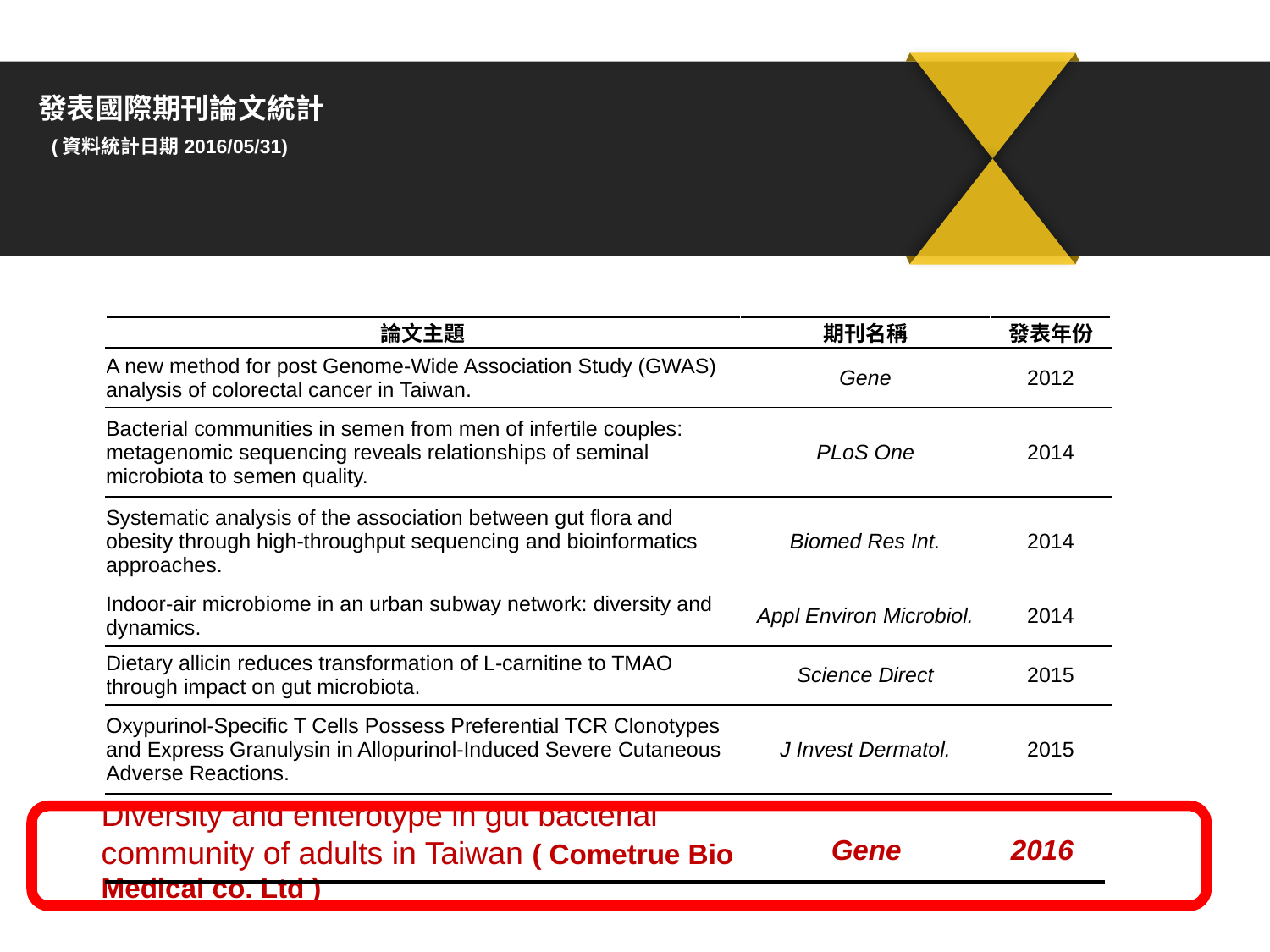

# 發表國際期刊論文統計 (資料統計日期2016/05/31)
| 論文主題 | 期刊名稱 | 發表年份 |
| --- | --- | --- |
| A new method for post Genome-Wide Association Study (GWAS) analysis of colorectal cancer in Taiwan. | Gene | 2012 |
| Bacterial communities in semen from men of infertile couples: metagenomic sequencing reveals relationships of seminal microbiota to semen quality. | PLoS One | 2014 |
| Systematic analysis of the association between gut flora and obesity through high-throughput sequencing and bioinformatics approaches. | Biomed Res Int. | 2014 |
| Indoor-air microbiome in an urban subway network: diversity and dynamics. | Appl Environ Microbiol. | 2014 |
| Dietary allicin reduces transformation of L-carnitine to TMAO through impact on gut microbiota. | Science Direct | 2015 |
| Oxypurinol-Specific T Cells Possess Preferential TCR Clonotypes and Express Granulysin in Allopurinol-Induced Severe Cutaneous Adverse Reactions. | J Invest Dermatol. | 2015 |
Diversity and enterotype in gut bacterial community of adults in Taiwan ( Cometrue Bio Medical co. Ltd )

Gene              2016

16